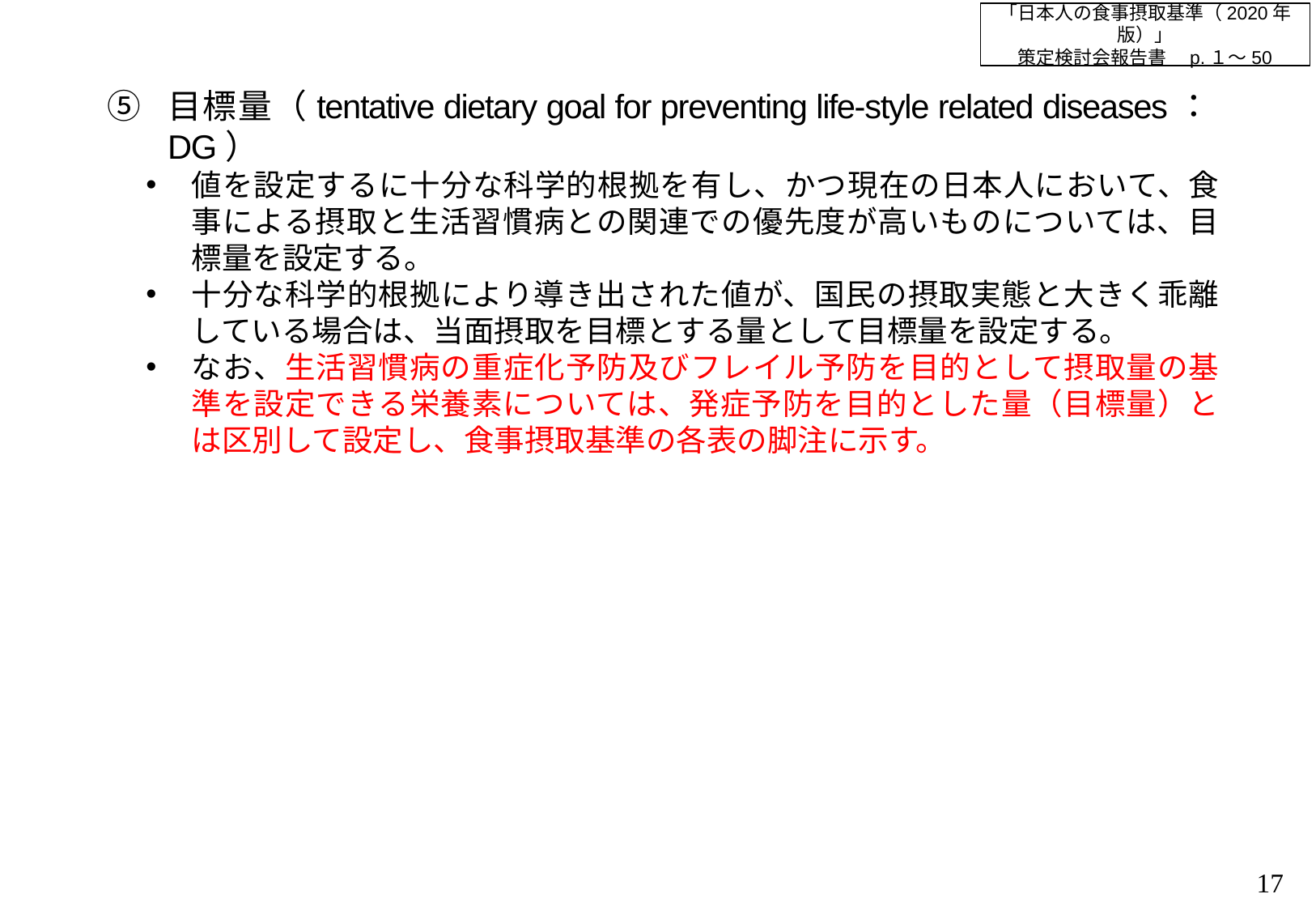

「日本人の食事摂取基準（2020年版）」
策定検討会報告書　p.１～50
目標量（tentative dietary goal for preventing life-style related diseases：DG）
値を設定するに十分な科学的根拠を有し、かつ現在の日本人において、食事による摂取と生活習慣病との関連での優先度が高いものについては、目標量を設定する。
十分な科学的根拠により導き出された値が、国民の摂取実態と大きく乖離している場合は、当面摂取を目標とする量として目標量を設定する。
なお、生活習慣病の重症化予防及びフレイル予防を目的として摂取量の基準を設定できる栄養素については、発症予防を目的とした量（目標量）とは区別して設定し、食事摂取基準の各表の脚注に示す。
17